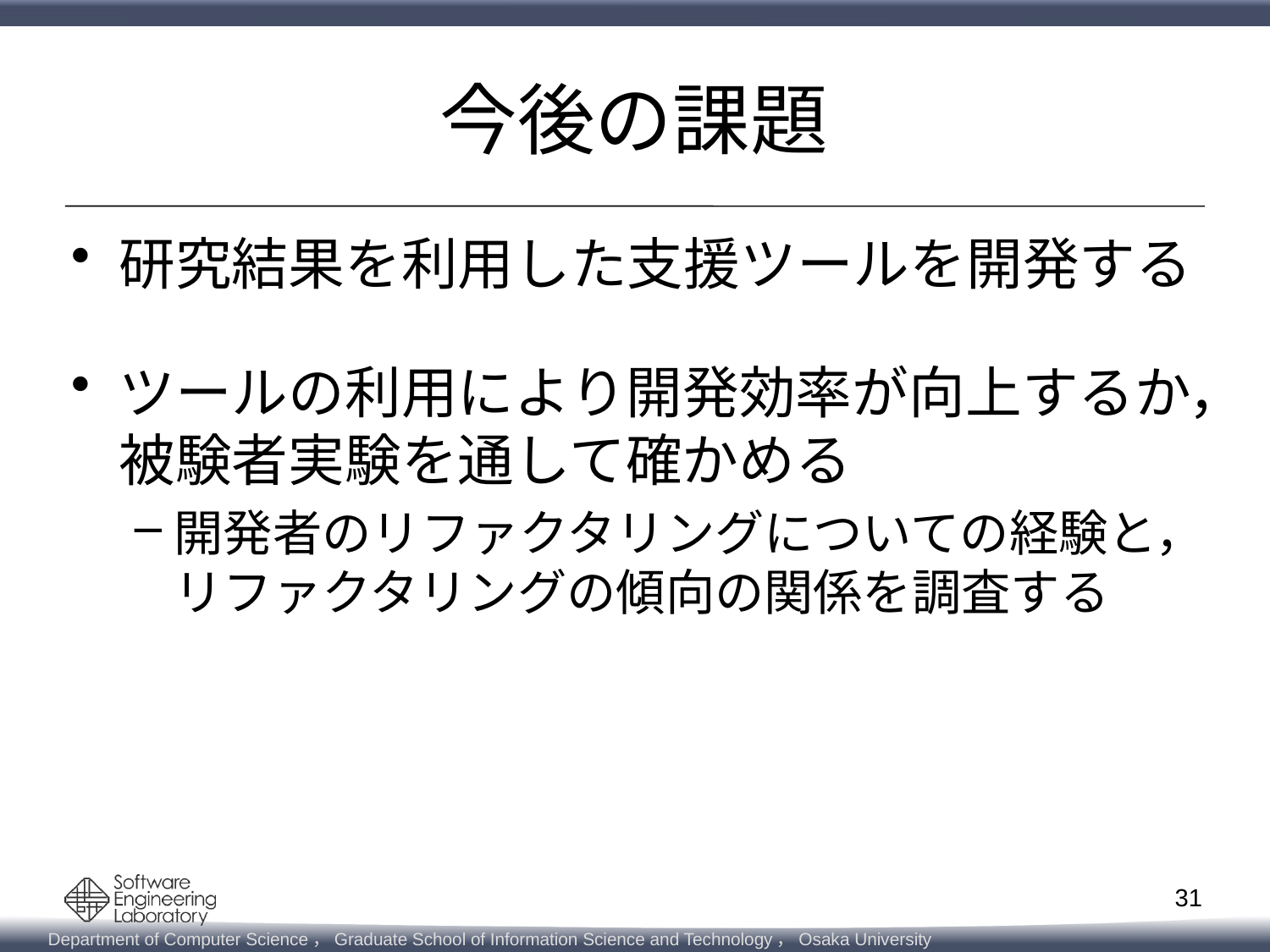

# 今後の課題
研究結果を利用した支援ツールを開発する

ツールの利用により開発効率が向上するか，被験者実験を通して確かめる
開発者のリファクタリングについての経験と，リファクタリングの傾向の関係を調査する

31